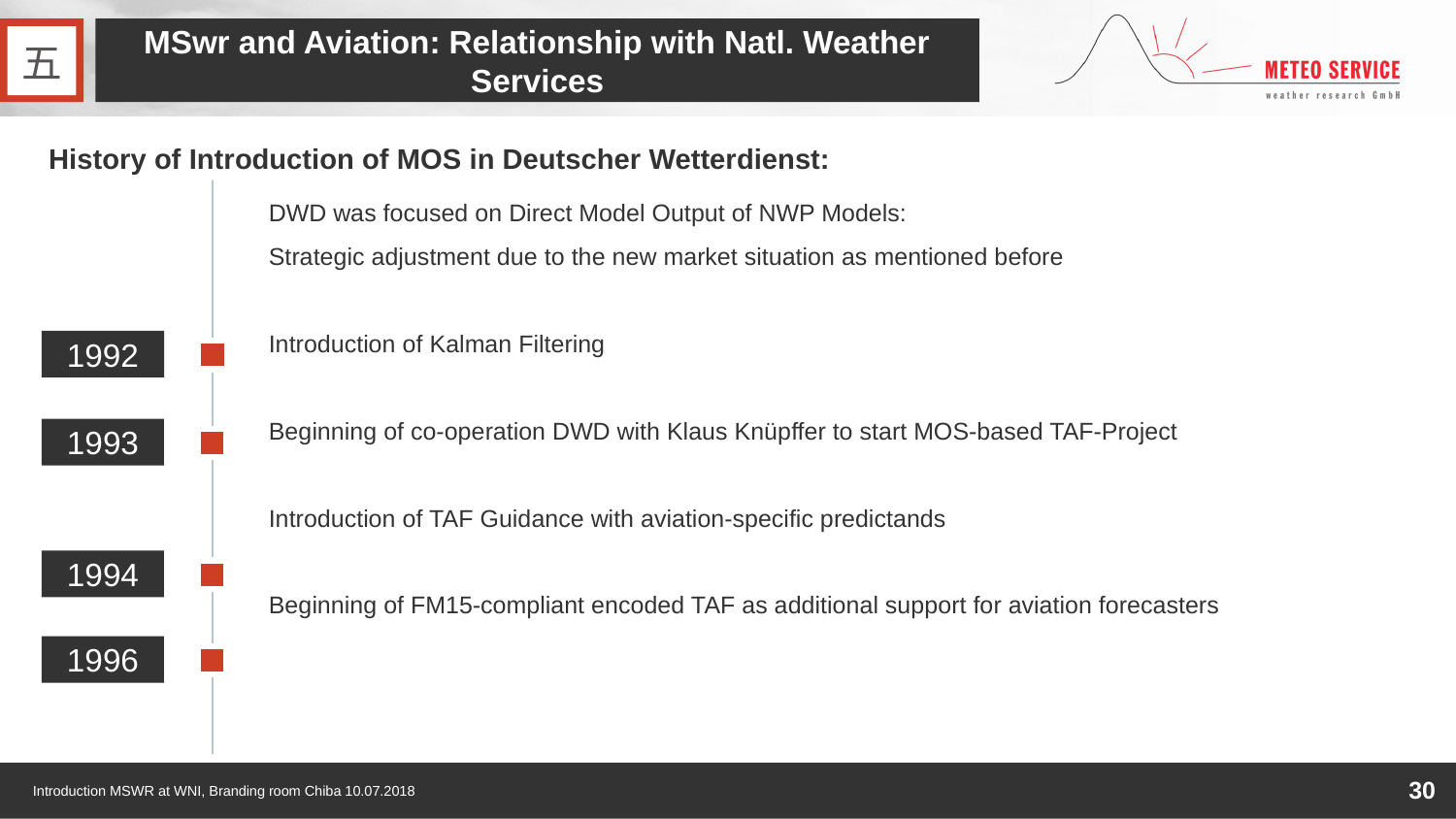

MSwr and Aviation: Relationship with Natl. Weather Services
五
History of Introduction of MOS in Deutscher Wetterdienst:

DWD was focused on Direct Model Output of NWP Models:
Strategic adjustment due to the new market situation as mentioned before

Introduction of Kalman Filtering

Beginning of co-operation DWD with Klaus Knüpffer to start MOS-based TAF-Project

Introduction of TAF Guidance with aviation-specific predictands

Beginning of FM15-compliant encoded TAF as additional support for aviation forecasters
1992

1993

1994

1996